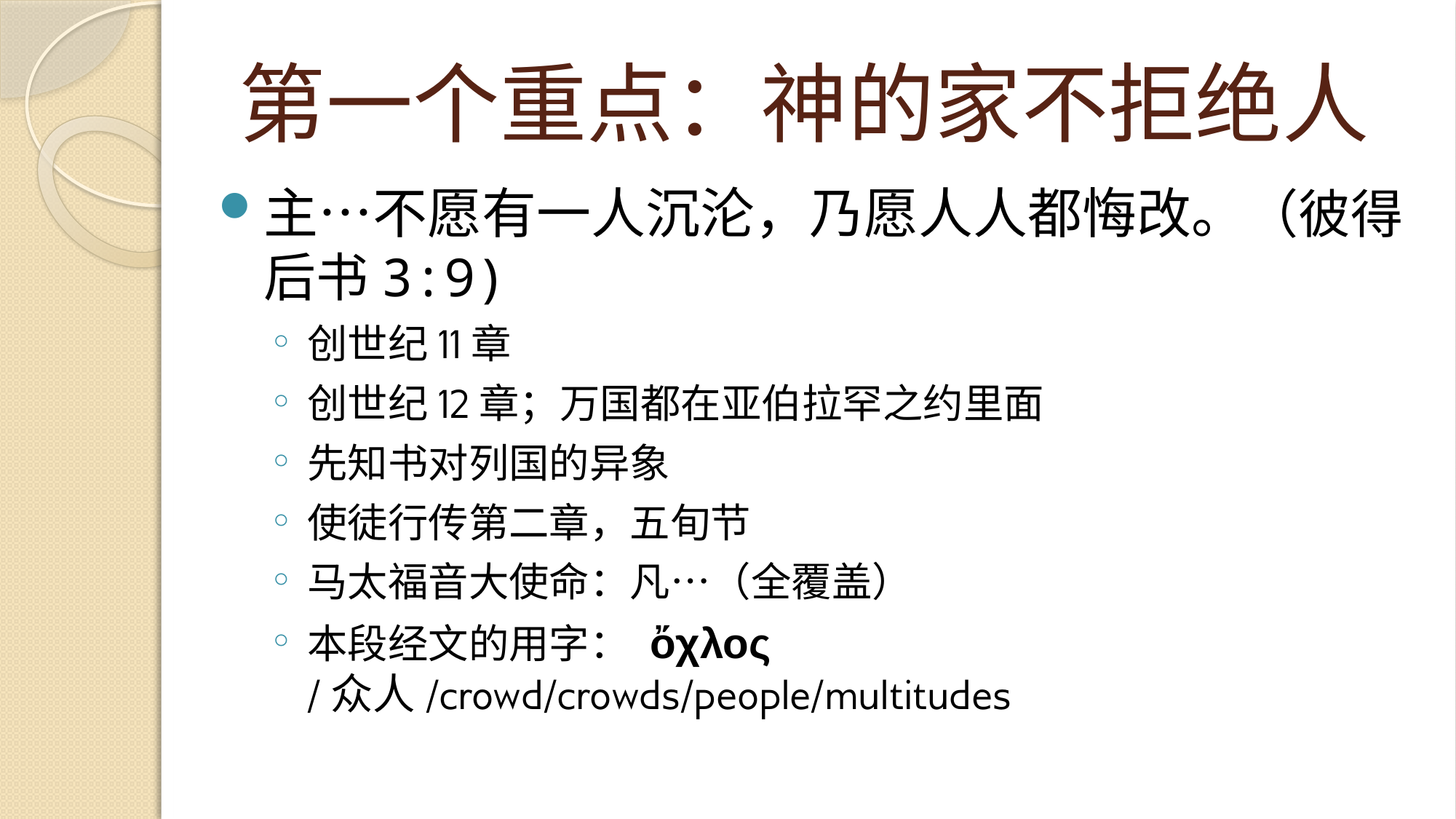

# 第一个重点：神的家不拒绝人
主…不愿有一人沉沦，乃愿人人都悔改。（彼得后书3:9)
创世纪11章
创世纪12章；万国都在亚伯拉罕之约里面
先知书对列国的异象
使徒行传第二章，五旬节
马太福音大使命：凡…（全覆盖）
本段经文的用字： ὄχλος /众人/crowd/crowds/people/multitudes